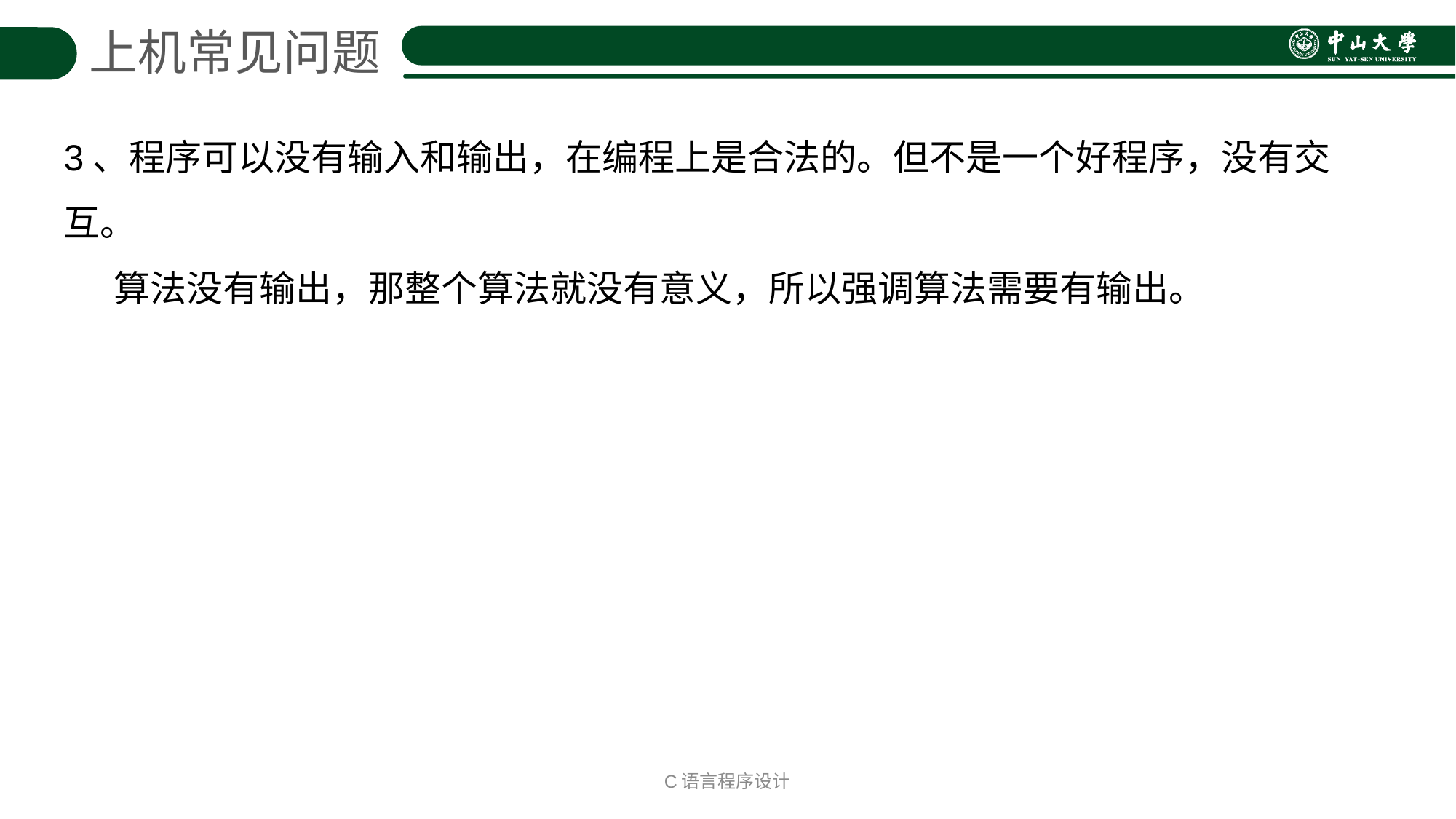

上机常见问题
3、程序可以没有输入和输出，在编程上是合法的。但不是一个好程序，没有交互。
     算法没有输出，那整个算法就没有意义，所以强调算法需要有输出。

C语言程序设计
5